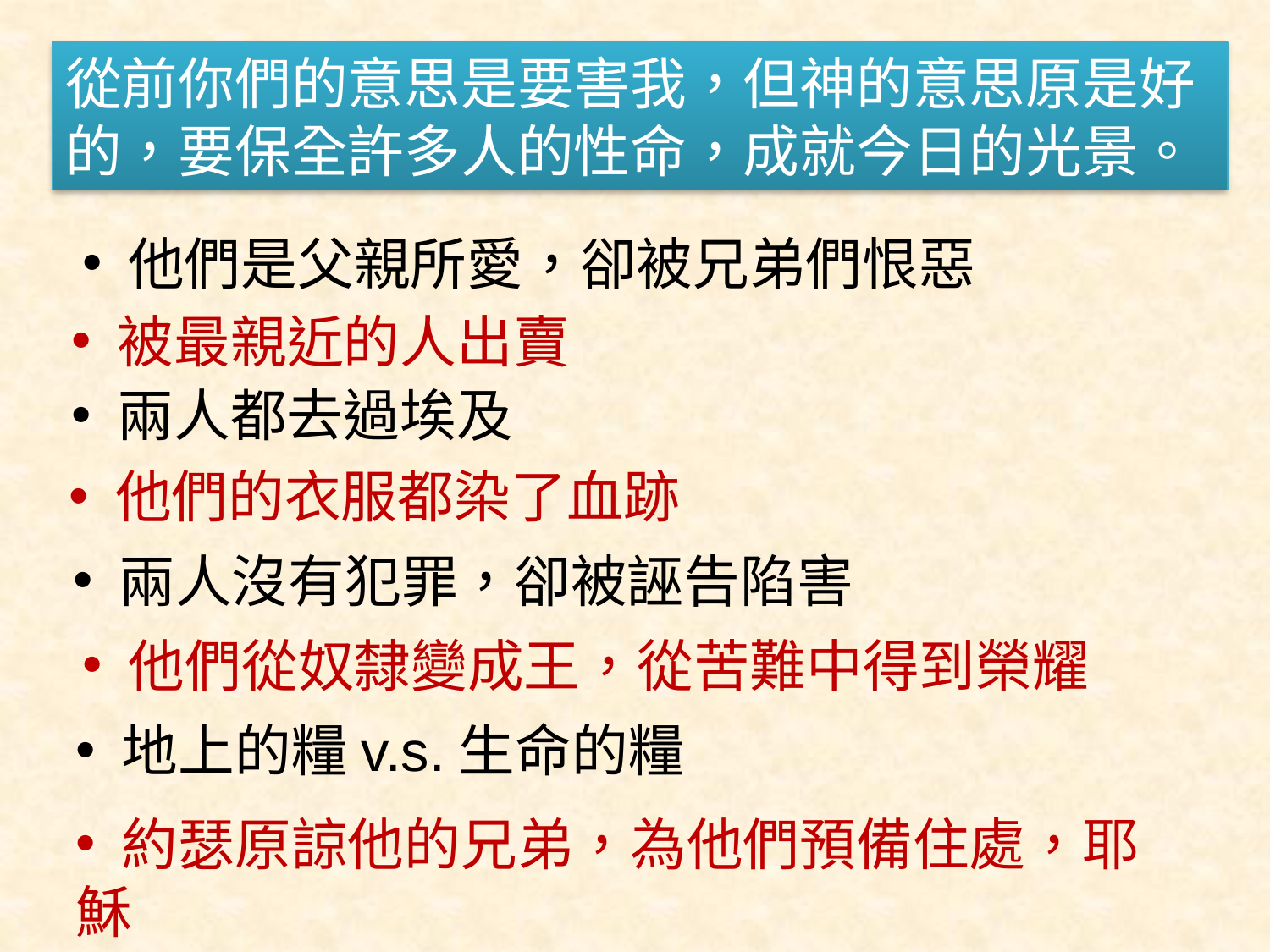

從前你們的意思是要害我，但神的意思原是好的，要保全許多人的性命，成就今日的光景。
 他們是父親所愛，卻被兄弟們恨惡
 被最親近的人出賣
 兩人都去過埃及
 他們的衣服都染了血跡
 兩人沒有犯罪，卻被誣告陷害
 他們從奴隸變成王，從苦難中得到榮耀
 地上的糧v.s.生命的糧
 約瑟原諒他的兄弟，為他們預備住處，耶穌
  赦免人的罪，為我們預備天家，